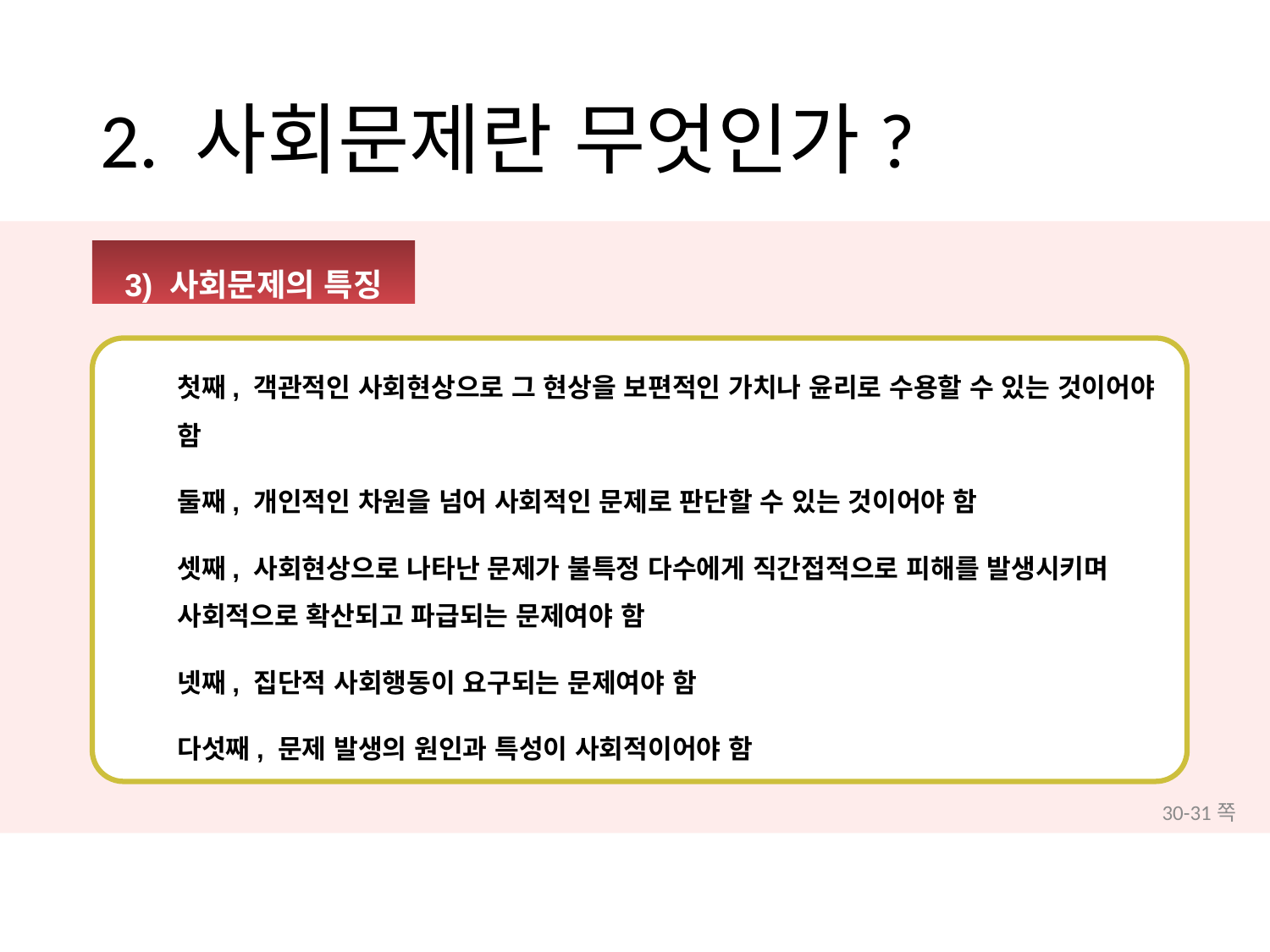

# 2. 사회문제란 무엇인가?

3) 사회문제의 특징
첫째, 객관적인 사회현상으로 그 현상을 보편적인 가치나 윤리로 수용할 수 있는 것이어야 함

둘째, 개인적인 차원을 넘어 사회적인 문제로 판단할 수 있는 것이어야 함

셋째, 사회현상으로 나타난 문제가 불특정 다수에게 직간접적으로 피해를 발생시키며 사회적으로 확산되고 파급되는 문제여야 함

넷째, 집단적 사회행동이 요구되는 문제여야 함

다섯째, 문제 발생의 원인과 특성이 사회적이어야 함
30-31쪽